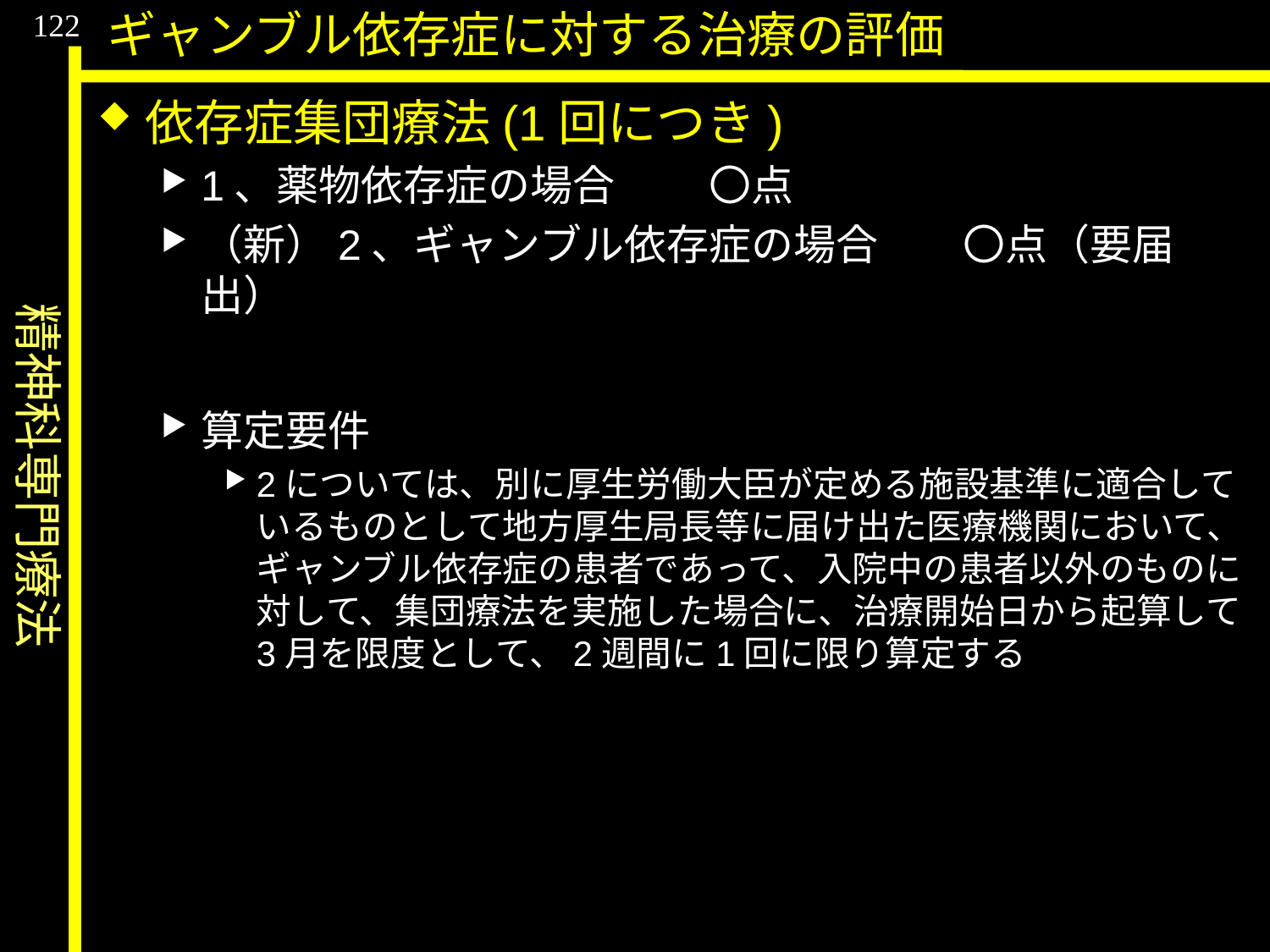

精神科専門療法
122
ギャンブル依存症に対する治療の評価

依存症集団療法(1回につき)
1、薬物依存症の場合	〇点
（新）2、ギャンブル依存症の場合	〇点（要届出）

算定要件
2については、別に厚生労働大臣が定める施設基準に適合しているものとして地方厚生局長等に届け出た医療機関において、ギャンブル依存症の患者であって、入院中の患者以外のものに対して、集団療法を実施した場合に、治療開始日から起算して3月を限度として、2週間に1回に限り算定する